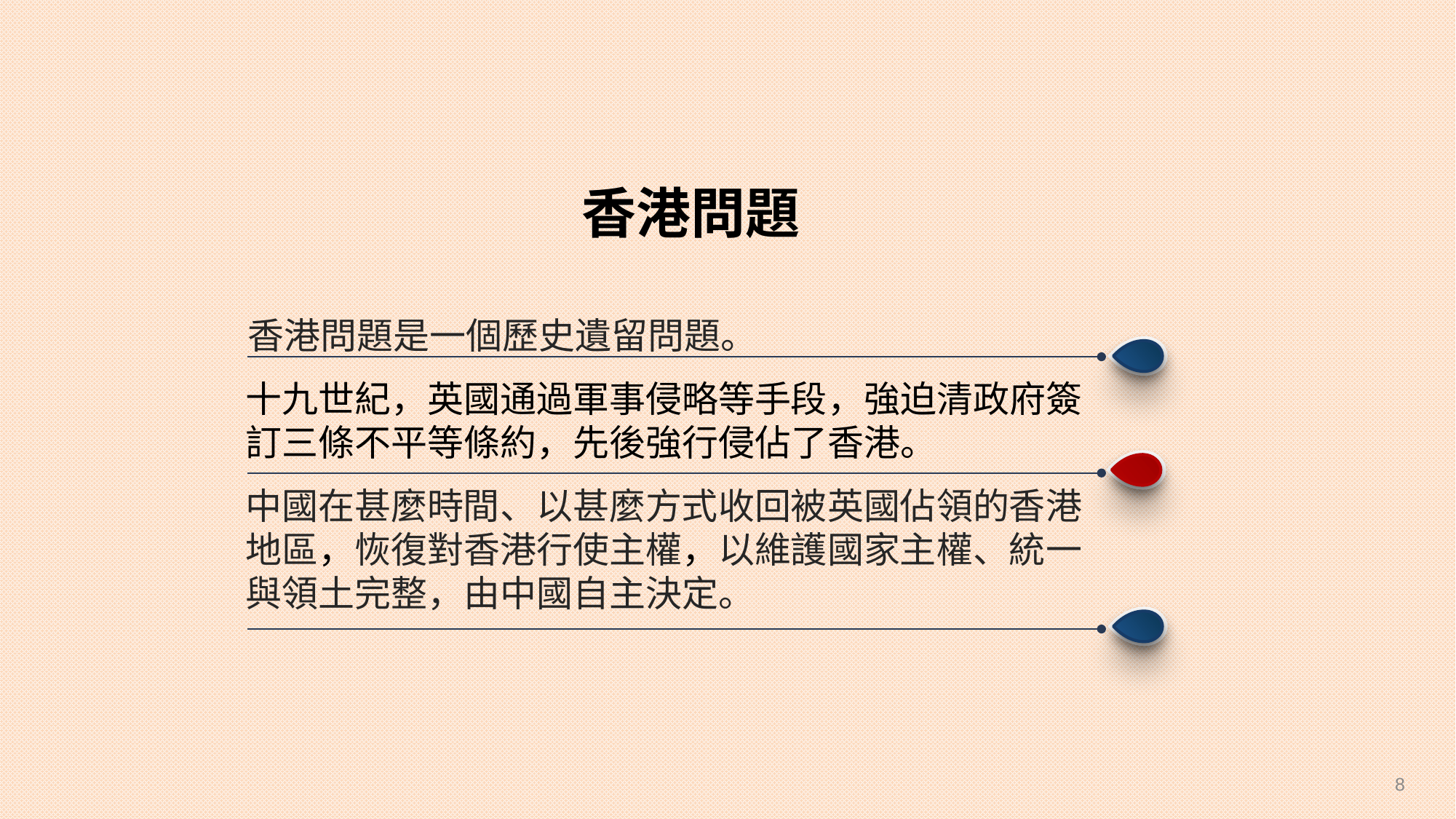

香港問題
香港問題是一個歷史遺留問題。

十九世紀，英國通過軍事侵略等手段，強迫清政府簽訂三條不平等條約，先後強行侵佔了香港。

中國在甚麼時間、以甚麼方式收回被英國佔領的香港地區，恢復對香港行使主權，以維護國家主權、統一與領土完整，由中國自主決定。

8